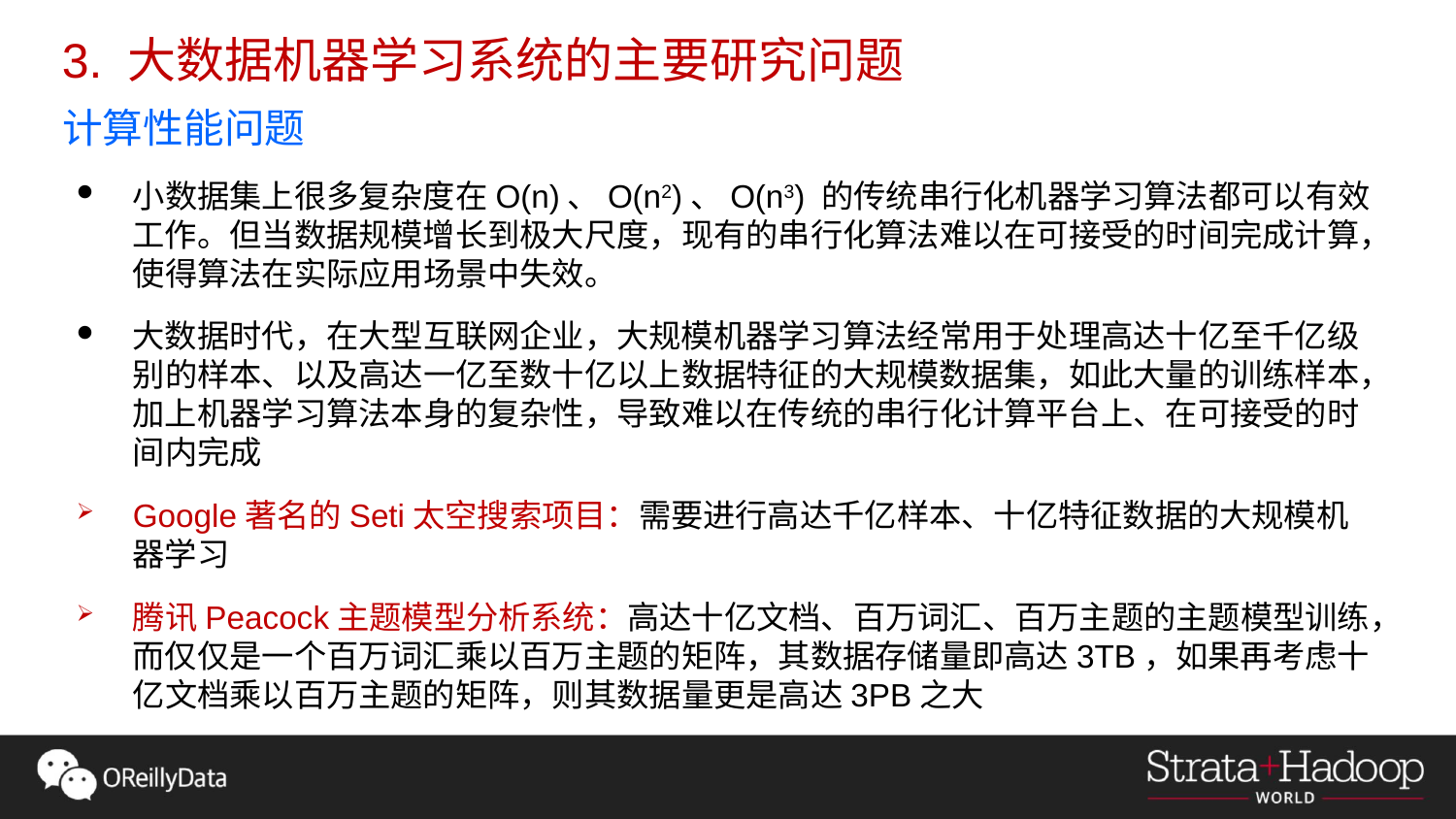

3. 大数据机器学习系统的主要研究问题
计算性能问题
小数据集上很多复杂度在O(n)、O(n2)、O(n3) 的传统串行化机器学习算法都可以有效工作。但当数据规模增长到极大尺度，现有的串行化算法难以在可接受的时间完成计算，使得算法在实际应用场景中失效。
大数据时代，在大型互联网企业，大规模机器学习算法经常用于处理高达十亿至千亿级别的样本、以及高达一亿至数十亿以上数据特征的大规模数据集，如此大量的训练样本，加上机器学习算法本身的复杂性，导致难以在传统的串行化计算平台上、在可接受的时间内完成
Google著名的Seti太空搜索项目：需要进行高达千亿样本、十亿特征数据的大规模机器学习
腾讯Peacock主题模型分析系统：高达十亿文档、百万词汇、百万主题的主题模型训练，而仅仅是一个百万词汇乘以百万主题的矩阵，其数据存储量即高达3TB，如果再考虑十亿文档乘以百万主题的矩阵，则其数据量更是高达3PB之大